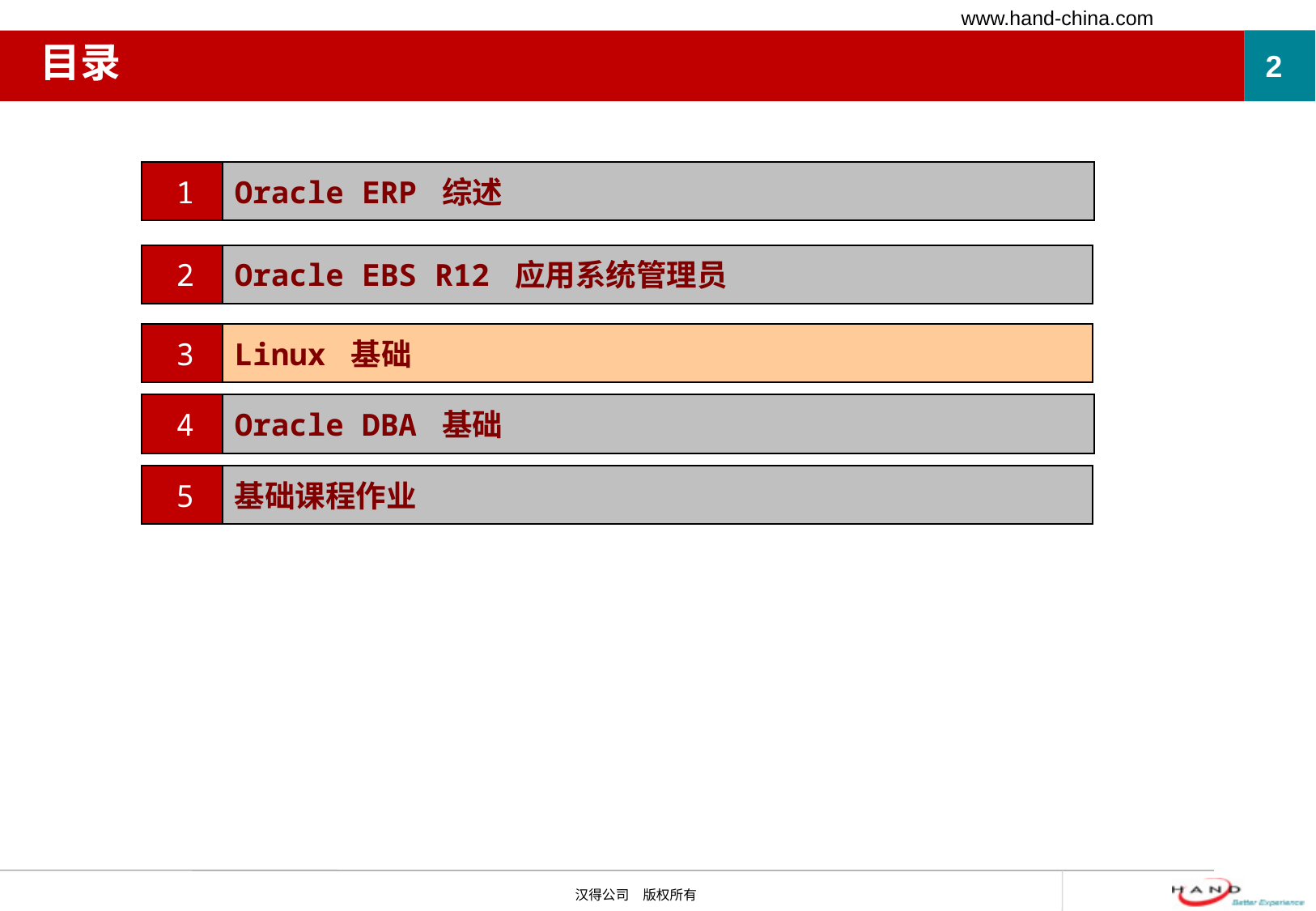

# 目录
1
Oracle ERP 综述
2
Oracle EBS R12 应用系统管理员
3
Linux 基础
4
Oracle DBA 基础
5
基础课程作业